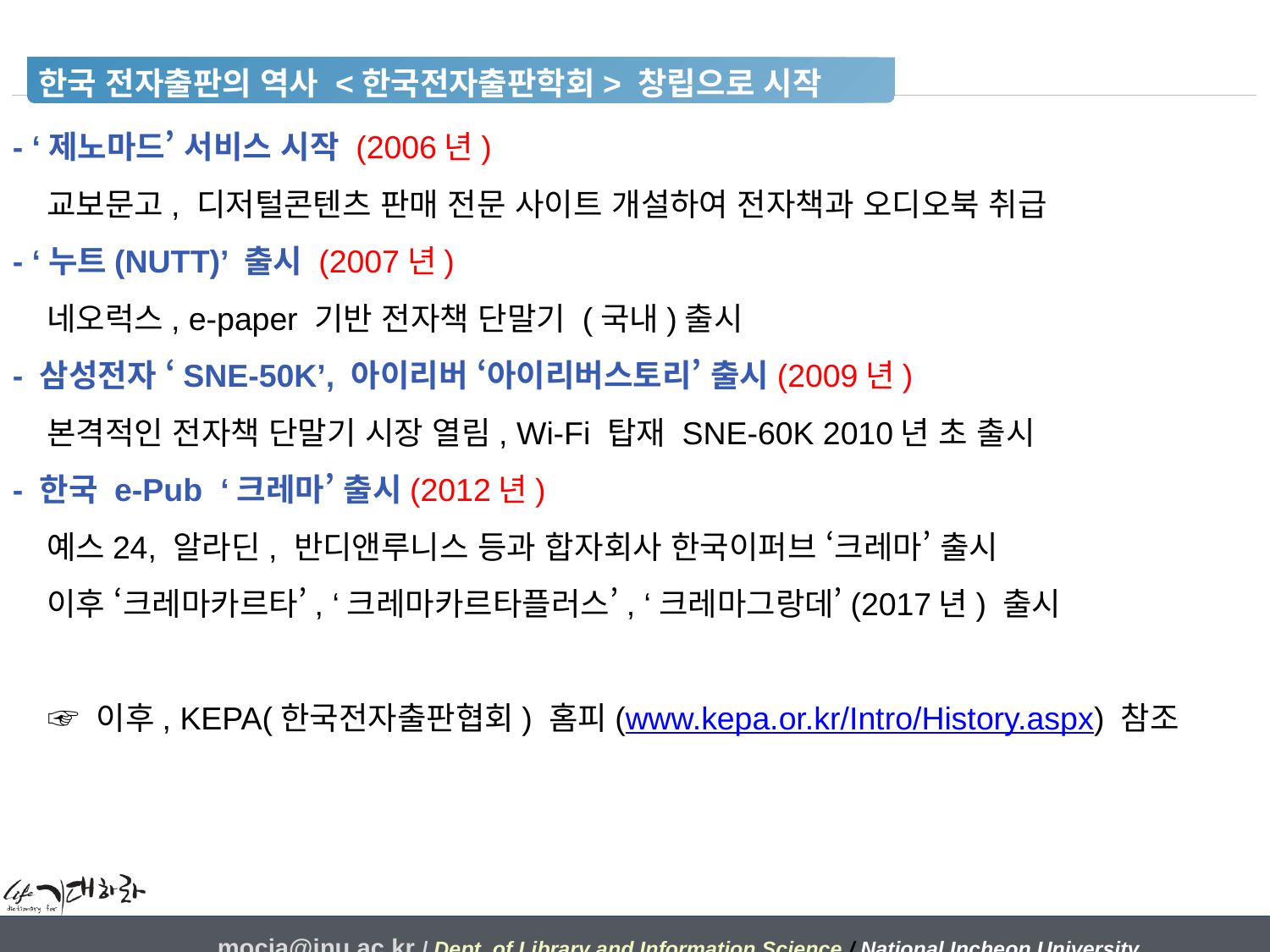

한국 전자출판의 역사 <한국전자출판학회> 창립으로 시작
- ‘제노마드’ 서비스 시작 (2006년)
   교보문고, 디저털콘텐츠 판매 전문 사이트 개설하여 전자책과 오디오북 취급
- ‘누트(NUTT)’ 출시 (2007년)
   네오럭스, e-paper 기반 전자책 단말기 (국내)출시
- 삼성전자 ‘SNE-50K’, 아이리버 ‘아이리버스토리’ 출시(2009년)
   본격적인 전자책 단말기 시장 열림, Wi-Fi 탑재 SNE-60K 2010년 초 출시
- 한국 e-Pub  ‘크레마’ 출시(2012년)
   예스24, 알라딘, 반디앤루니스 등과 합자회사 한국이퍼브 ‘크레마’ 출시
   이후 ‘크레마카르타’, ‘크레마카르타플러스’, ‘크레마그랑데’(2017년) 출시

    ☞ 이후, KEPA(한국전자출판협회) 홈피(www.kepa.or.kr/Intro/History.aspx) 참조

mocja@inu.ac.kr / Dept. of Library and Information Science / National Incheon University